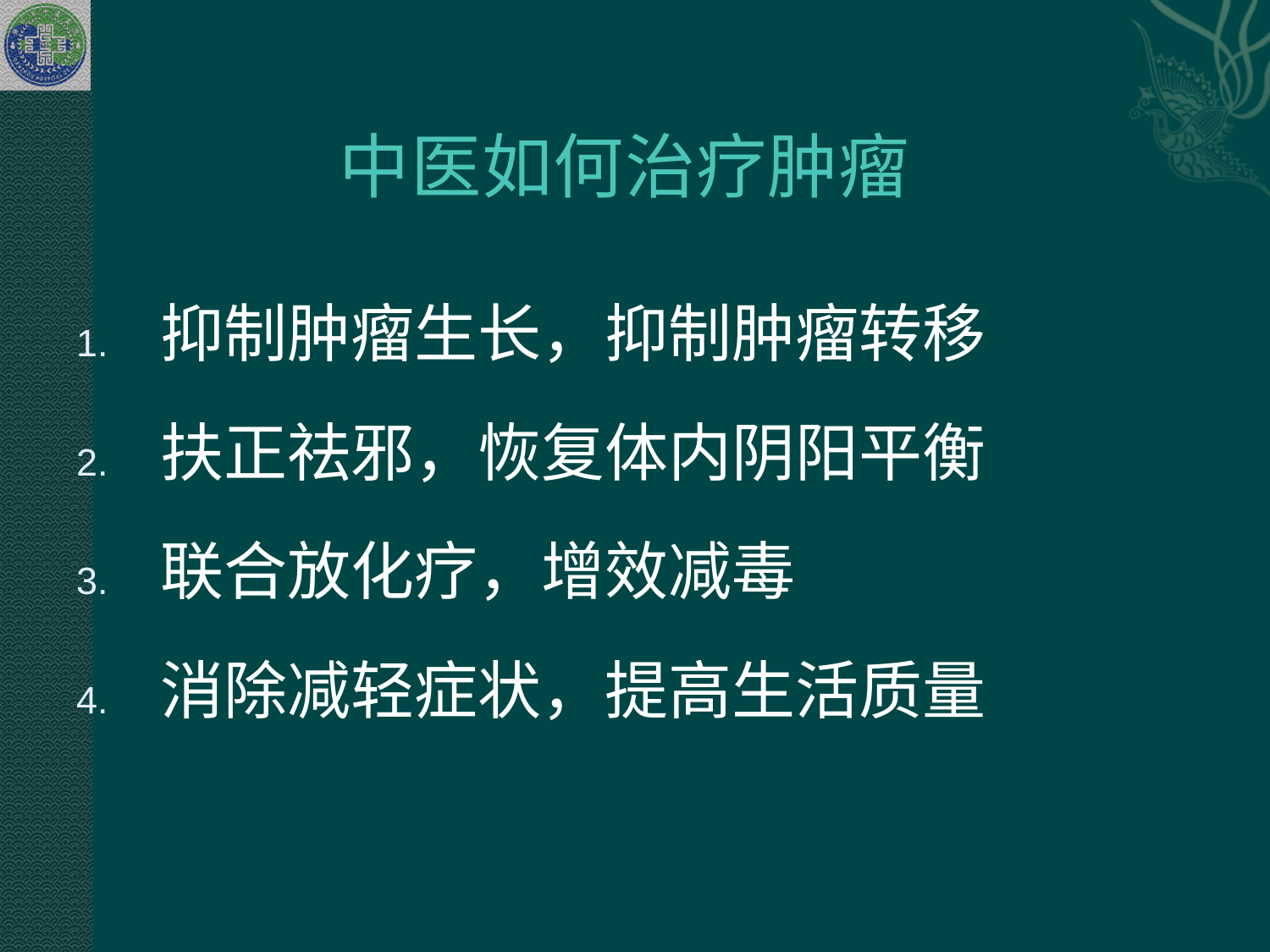

# 中医如何治疗肿瘤
抑制肿瘤生长，抑制肿瘤转移
扶正祛邪，恢复体内阴阳平衡
联合放化疗，增效减毒
消除减轻症状，提高生活质量